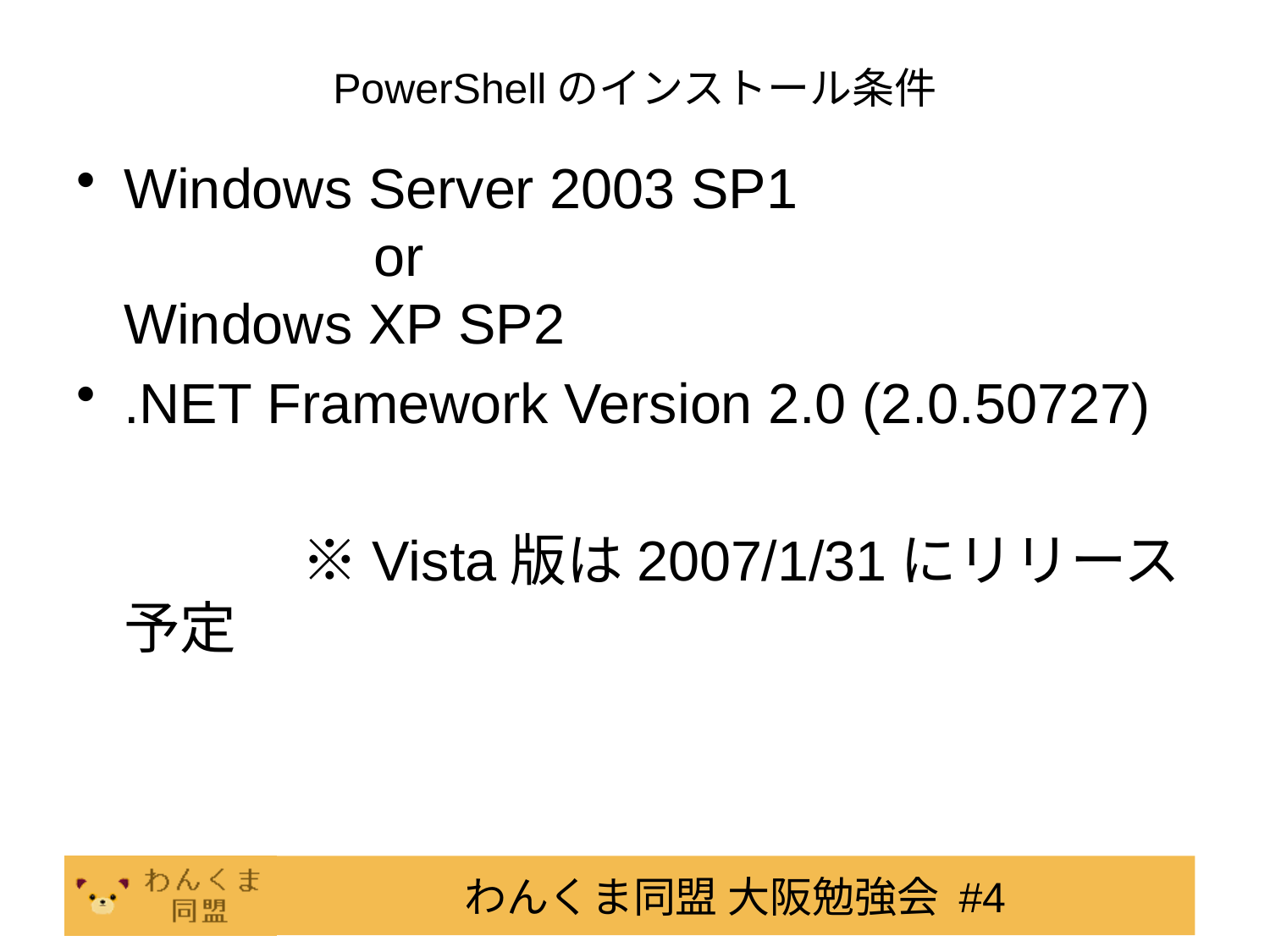

# PowerShellのインストール条件
Windows Server 2003 SP1
                or
Windows XP SP2
.NET Framework Version 2.0 (2.0.50727)

　　　　※Vista版は2007/1/31にリリース予定